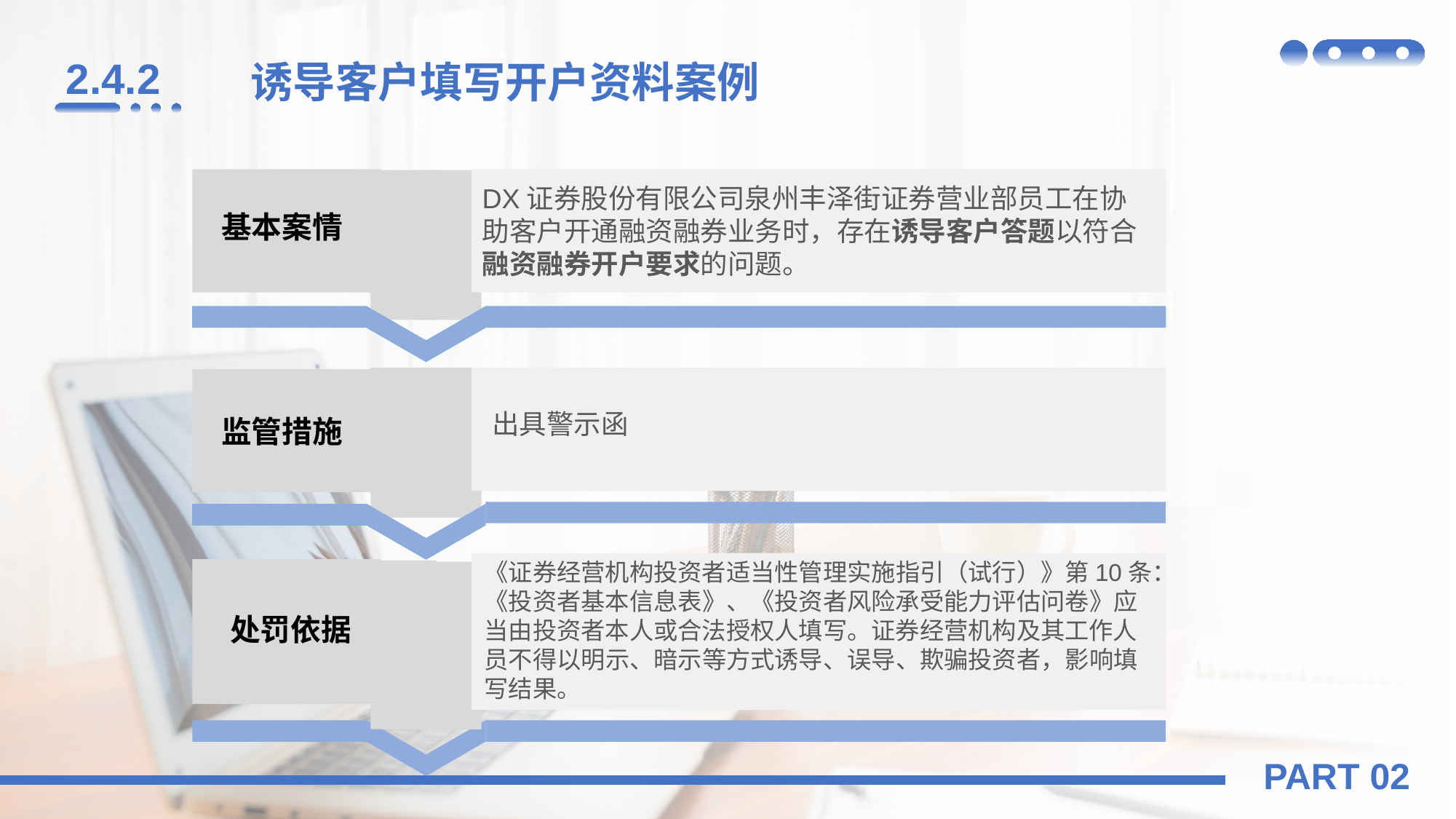

2.4.2
诱导客户填写开户资料案例

DX证券股份有限公司泉州丰泽街证券营业部员工在协助客户开通融资融券业务时，存在诱导客户答题以符合融资融券开户要求的问题。
基本案情

监管措施
出具警示函

《证券经营机构投资者适当性管理实施指引（试行）》第10条：《投资者基本信息表》、《投资者风险承受能力评估问卷》应当由投资者本人或合法授权人填写。证券经营机构及其工作人员不得以明示、暗示等方式诱导、误导、欺骗投资者，影响填写结果。

处罚依据

PART 02